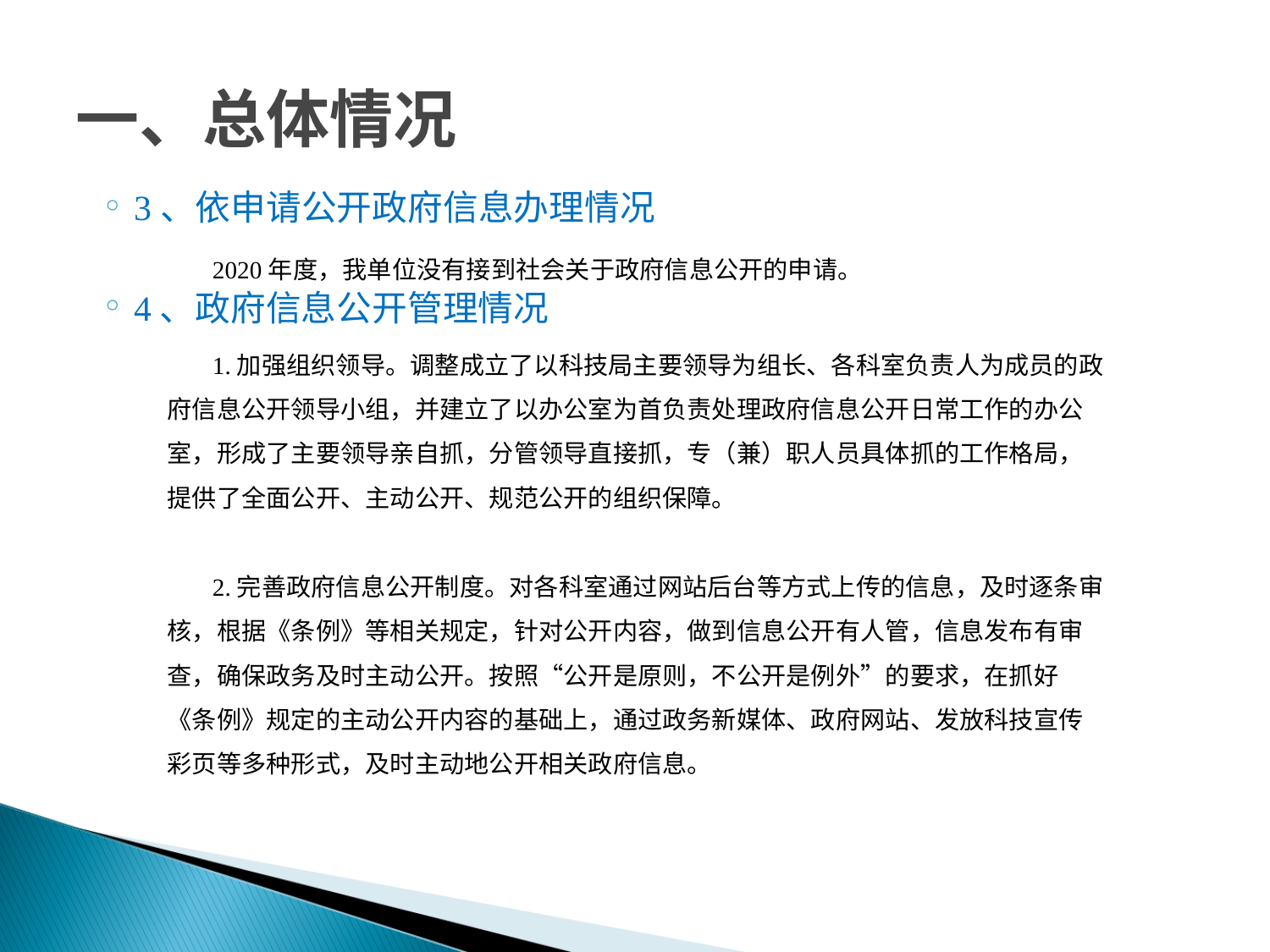

# 一、总体情况
3、依申请公开政府信息办理情况
2020年度，我单位没有接到社会关于政府信息公开的申请。
4、政府信息公开管理情况
1.加强组织领导。调整成立了以科技局主要领导为组长、各科室负责人为成员的政府信息公开领导小组，并建立了以办公室为首负责处理政府信息公开日常工作的办公室，形成了主要领导亲自抓，分管领导直接抓，专（兼）职人员具体抓的工作格局，提供了全面公开、主动公开、规范公开的组织保障。

2.完善政府信息公开制度。对各科室通过网站后台等方式上传的信息，及时逐条审核，根据《条例》等相关规定，针对公开内容，做到信息公开有人管，信息发布有审查，确保政务及时主动公开。按照“公开是原则，不公开是例外”的要求，在抓好《条例》规定的主动公开内容的基础上，通过政务新媒体、政府网站、发放科技宣传彩页等多种形式，及时主动地公开相关政府信息。